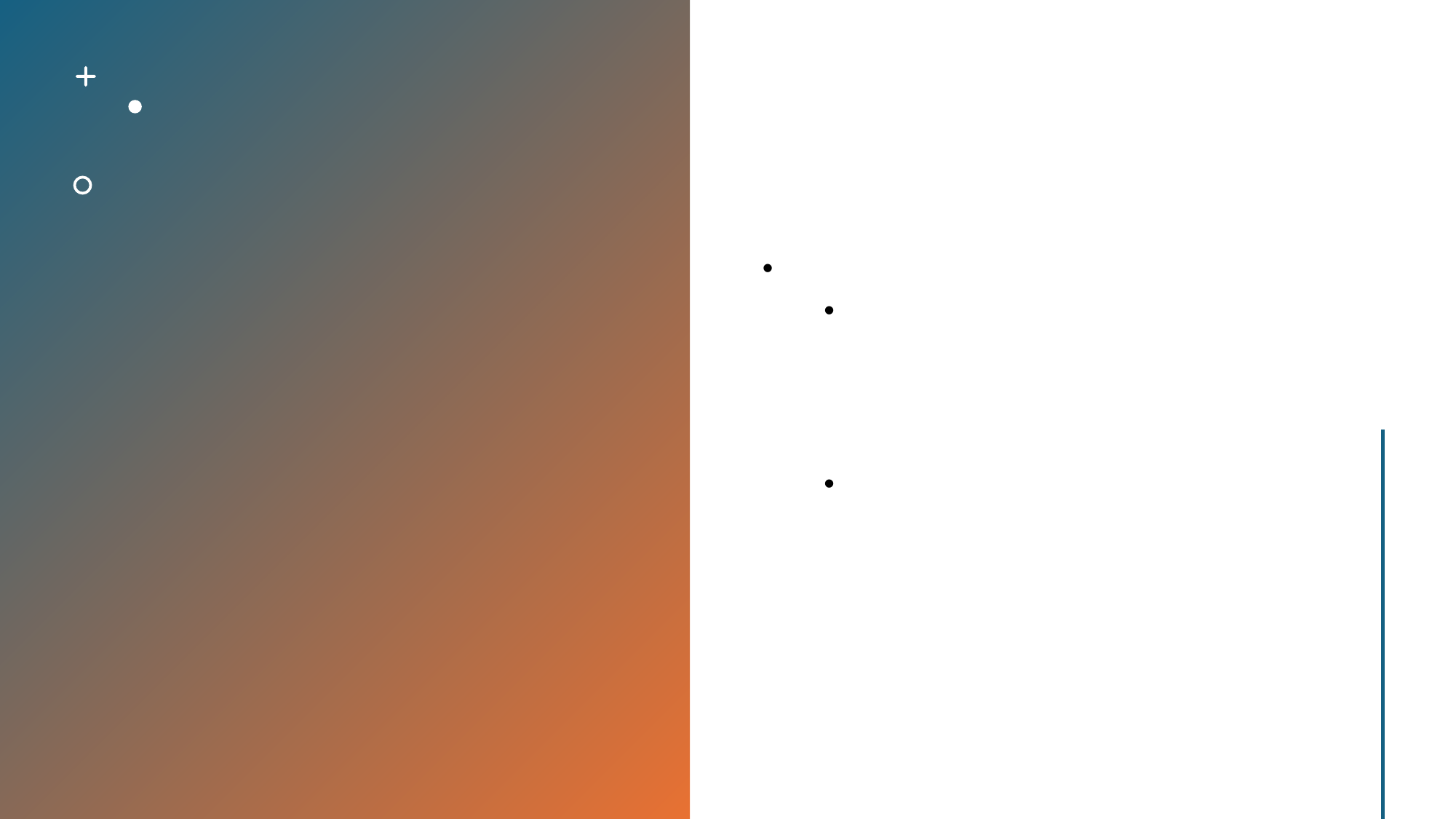

헤이안 시대의 문화 발전
헤이안 시대는 일본의 문화 발전의 중요한 시기였습니다. 특히 시조무신 문화가 발전하였으며, 고대적인 신앙과 예술이 발전했습니다.
또한 시가와 노래가 널리 보급되었고, 일본의 고유한 문학과 민요가 형성되었습니다.